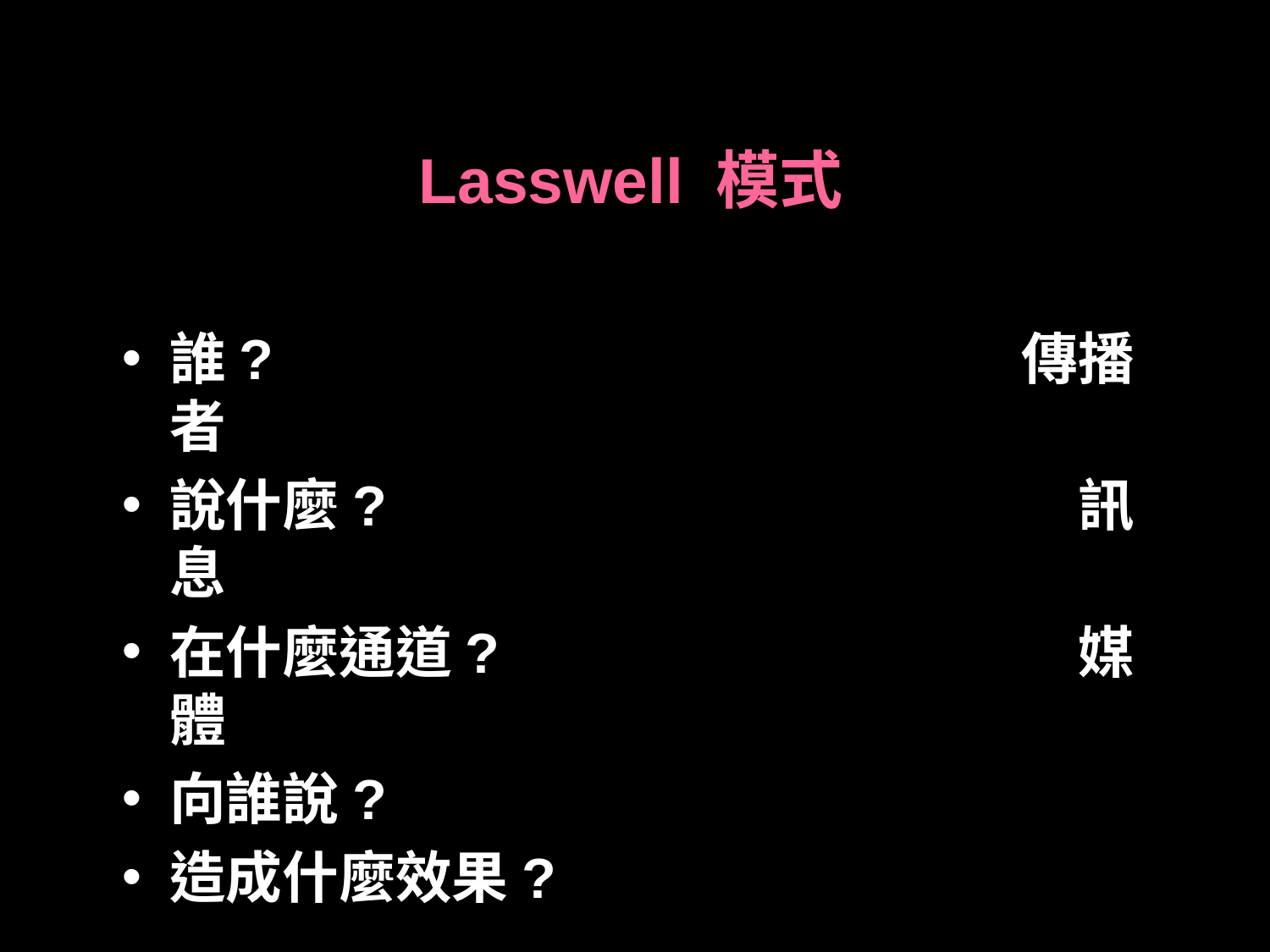

# Lasswell 模式

誰?　　　　　　　　　　　　　傳播者
說什麼?　　　　　　　　　　　　訊息
在什麼通道?　　　　　　　　　　媒體
向誰說?
造成什麼效果?